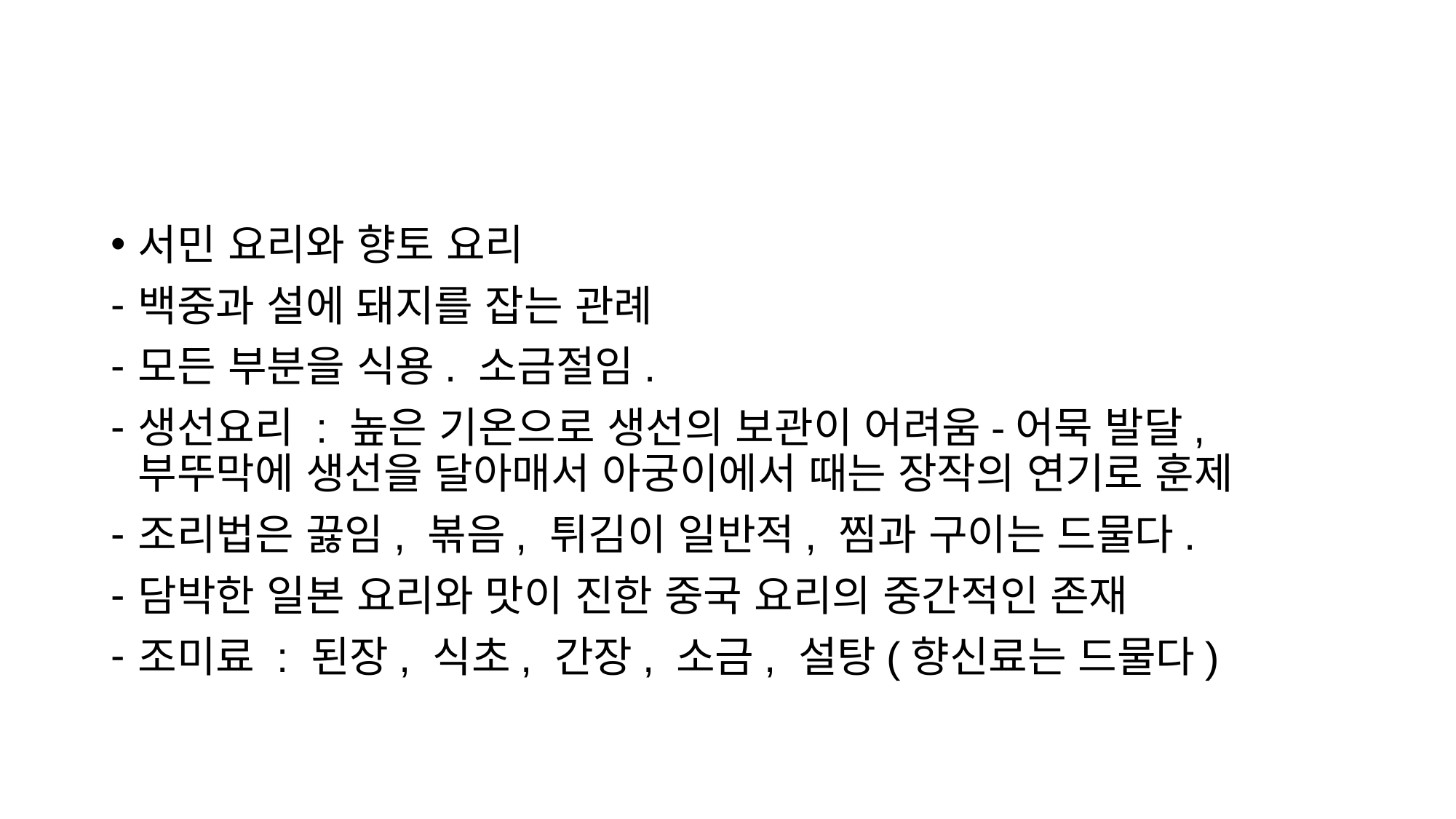

#
서민 요리와 향토 요리
백중과 설에 돼지를 잡는 관례
모든 부분을 식용. 소금절임.
생선요리 : 높은 기온으로 생선의 보관이 어려움-어묵 발달, 부뚜막에 생선을 달아매서 아궁이에서 때는 장작의 연기로 훈제
조리법은 끓임, 볶음, 튀김이 일반적, 찜과 구이는 드물다.
담박한 일본 요리와 맛이 진한 중국 요리의 중간적인 존재
조미료 : 된장, 식초, 간장, 소금, 설탕(향신료는 드물다)